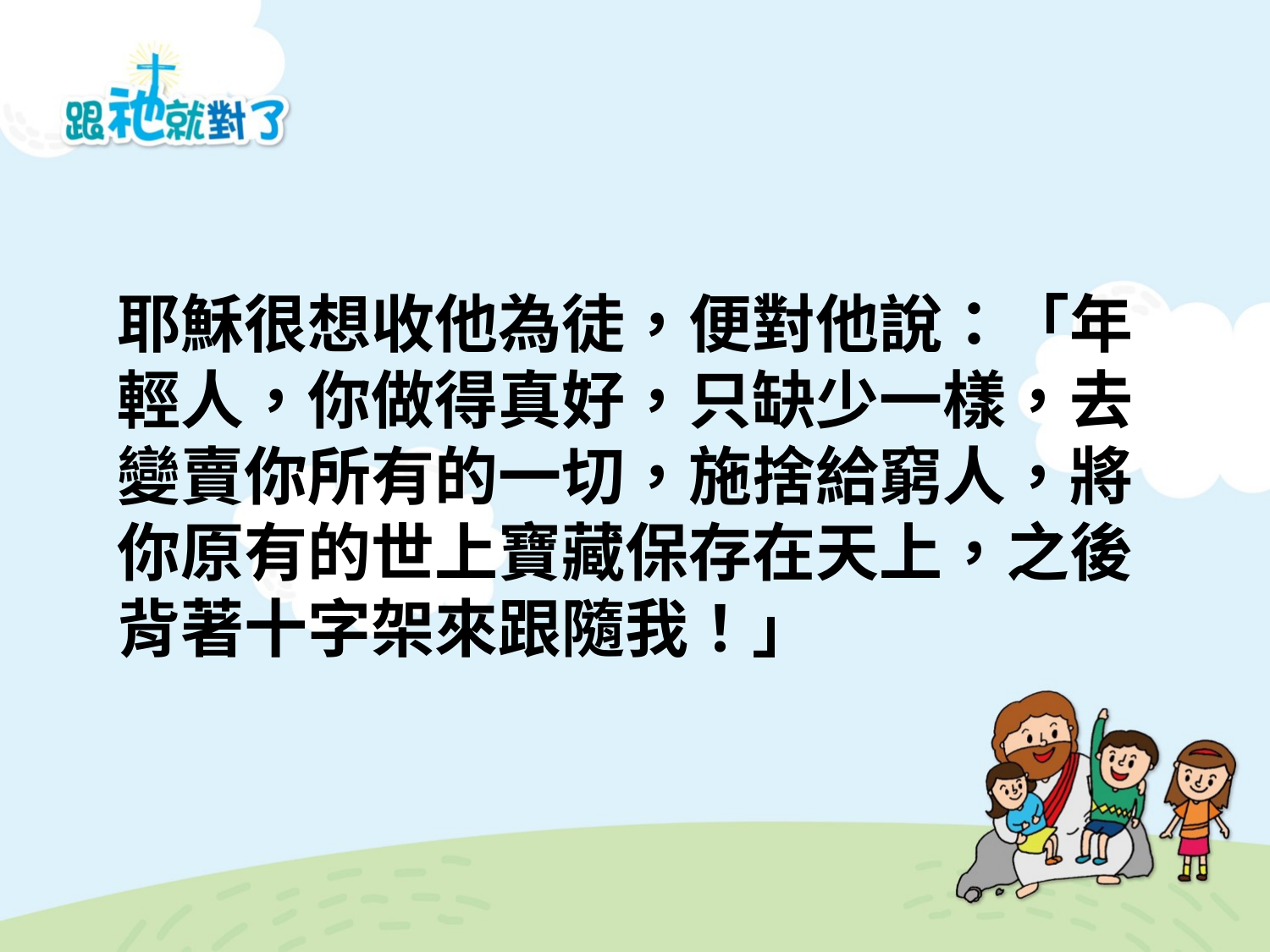

耶穌很想收他為徒，便對他說：「年輕人，你做得真好，只缺少一樣，去變賣你所有的一切，施捨給窮人，將你原有的世上寶藏保存在天上，之後背著十字架來跟隨我！」